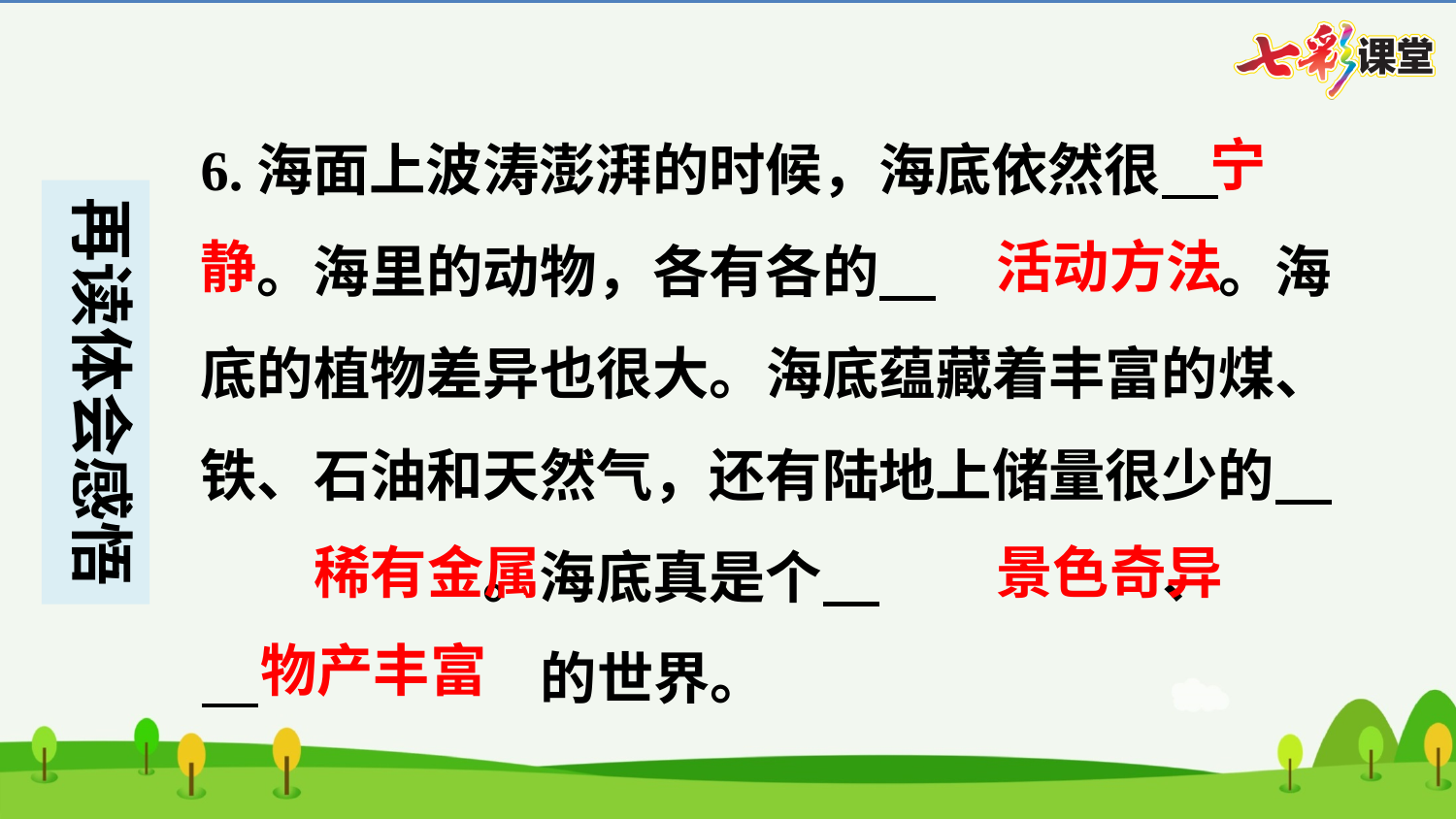

宁
6.海面上波涛澎湃的时候，海底依然很 　宁静　。海里的动物，各有各的 　活动方法　。海底的植物差异也很大。海底蕴藏着丰富的煤、铁、石油和天然气，还有陆地上储量很少的 　稀有金属　。海底真是个 　景色奇异　、
 　物产丰富　的世界。
静
活动方法
稀有金属
景色奇异

物产丰富